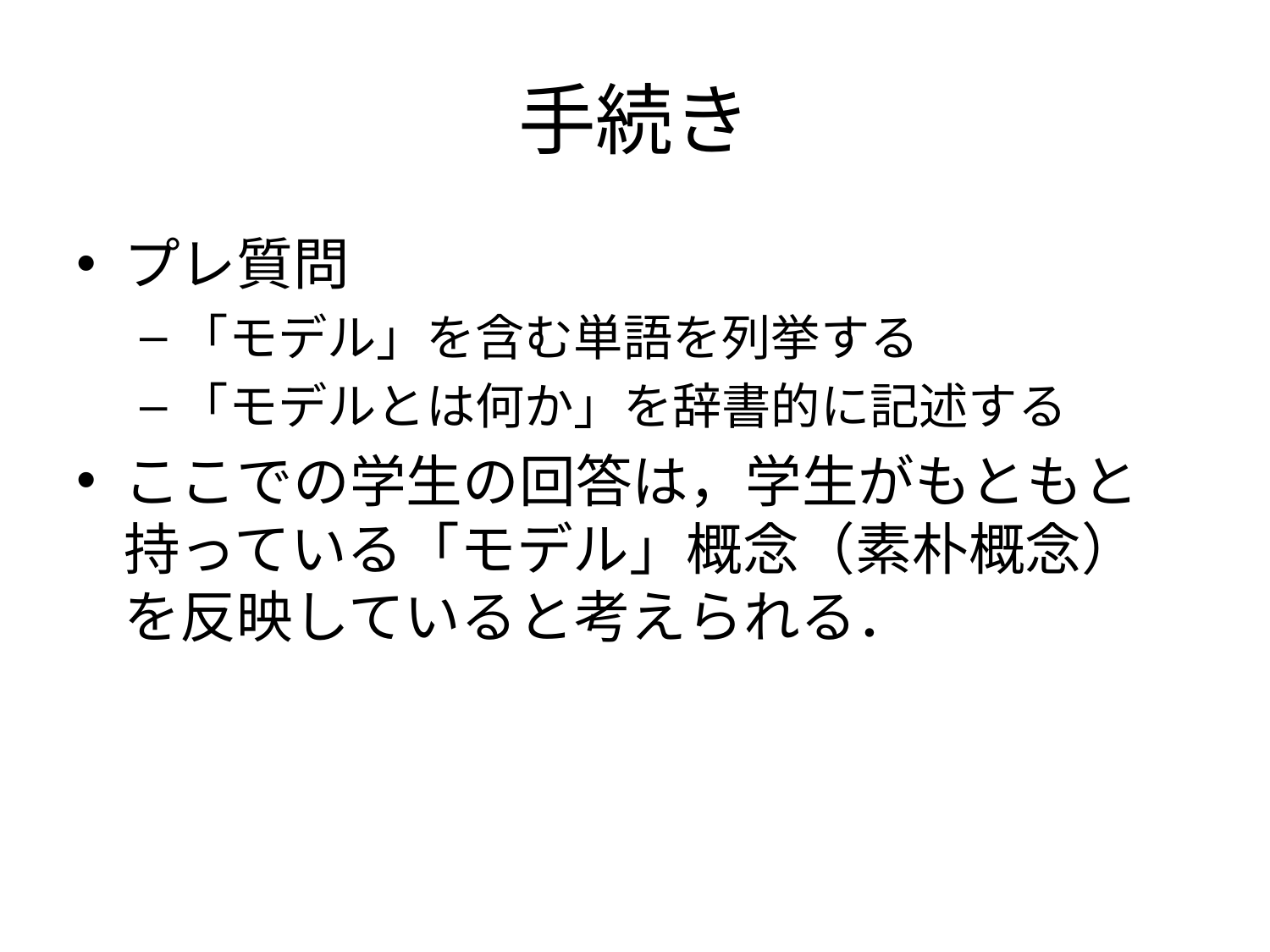

# 手続き
プレ質問
「モデル」を含む単語を列挙する
「モデルとは何か」を辞書的に記述する
ここでの学生の回答は，学生がもともと持っている「モデル」概念（素朴概念）を反映していると考えられる．